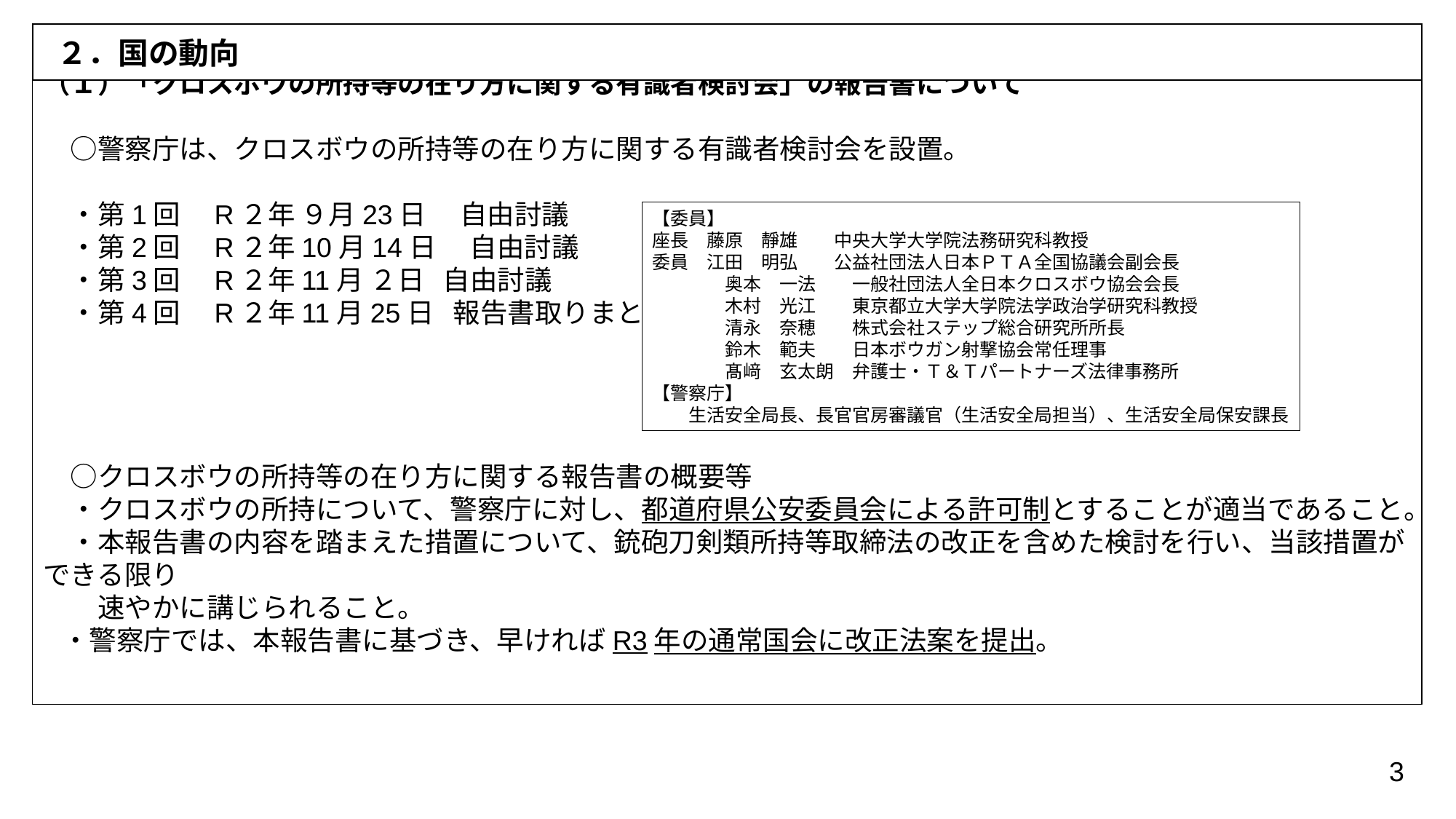

２．国の動向

（１）「クロスボウの所持等の在り方に関する有識者検討会」の報告書について

　○警察庁は、クロスボウの所持等の在り方に関する有識者検討会を設置。

　・第1回　R２年 ９月23日　 自由討議
　・第2回　R２年10月14日　 自由討議
　・第3回　R２年11月 ２日   自由討議
　・第4回　R２年11月25日   報告書取りまとめ

　○クロスボウの所持等の在り方に関する報告書の概要等
　・クロスボウの所持について、警察庁に対し、都道府県公安委員会による許可制とすることが適当であること。
　・本報告書の内容を踏まえた措置について、銃砲刀剣類所持等取締法の改正を含めた検討を行い、当該措置ができる限り
　　速やかに講じられること。
  ・警察庁では、本報告書に基づき、早ければR3年の通常国会に改正法案を提出。

【委員】
座長　藤原　靜雄　　中央大学大学院法務研究科教授
委員　江田　明弘　　公益社団法人日本ＰＴＡ全国協議会副会長
　　　　奥本　一法　　一般社団法人全日本クロスボウ協会会長
　　　　木村　光江　　東京都立大学大学院法学政治学研究科教授
　　　　清永　奈穂　　株式会社ステップ総合研究所所長
　　　　鈴木　範夫　　日本ボウガン射撃協会常任理事
　　　　髙﨑　玄太朗　弁護士・Ｔ＆Ｔパートナーズ法律事務所
【警察庁】
　　生活安全局長、長官官房審議官（生活安全局担当）、生活安全局保安課長
3